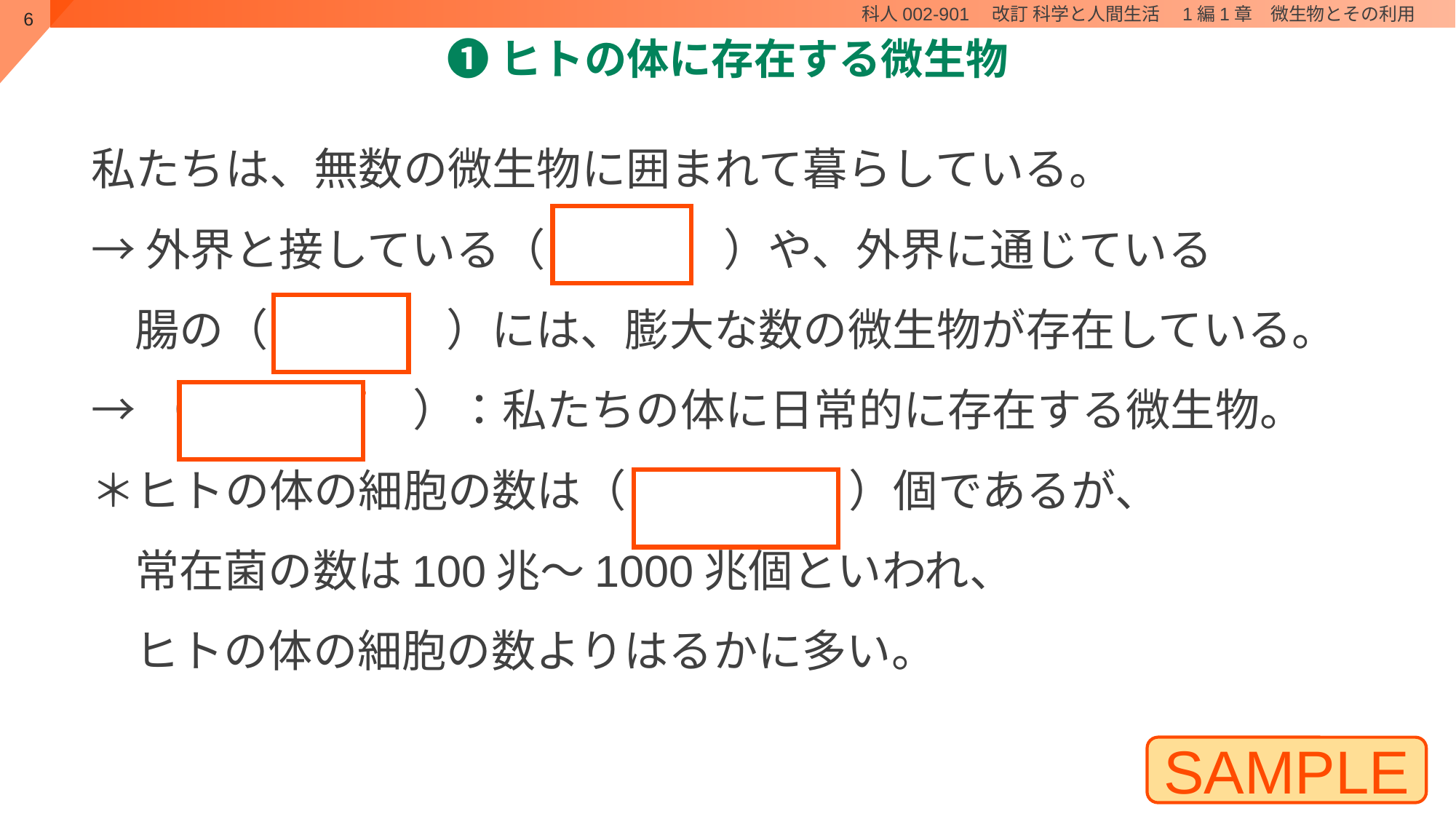

# ❶ヒトの体に存在する微生物
私たちは、無数の微生物に囲まれて暮らしている。
→外界と接している（　皮膚　）や、外界に通じている
腸の（　粘膜　）には、膨大な数の微生物が存在している。
→（　常在菌　）：私たちの体に日常的に存在する微生物。
＊ヒトの体の細胞の数は（　数十兆　）個であるが、
常在菌の数は100兆～1000兆個といわれ、
ヒトの体の細胞の数よりはるかに多い。